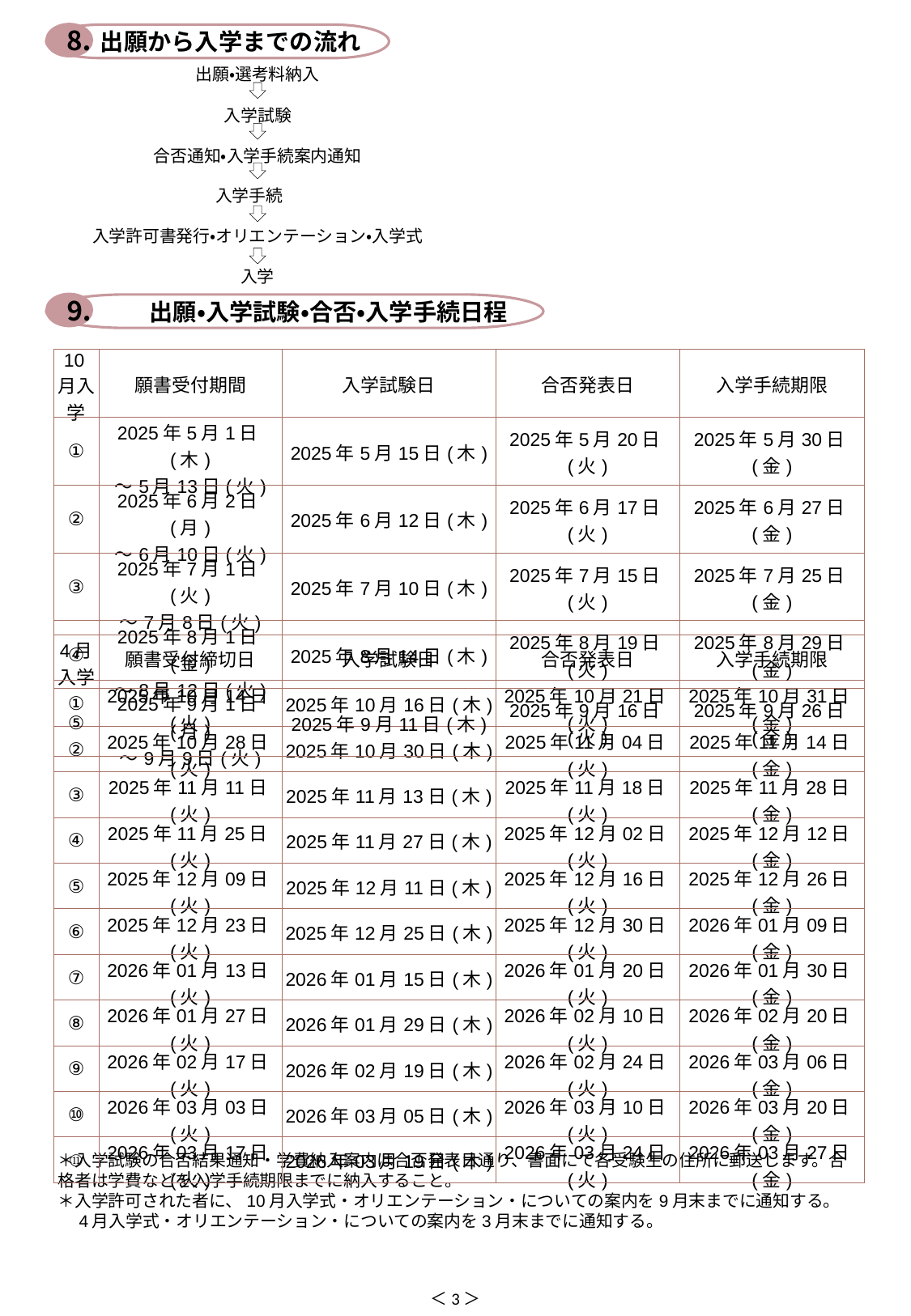

⒏
出願から入学までの流れ
出願・選考料納入

入学試験

合否通知・入学手続案内通知

入学手続

入学許可書発行・オリエンテーション・入学式

入学

⒐
出願・入学試験・合否・入学手続日程
| 10月入学 | 願書受付期間 | 入学試験日 | 合否発表日 | 入学手続期限 |
| --- | --- | --- | --- | --- |
| ① | 2025年5月1日(木) ～5月13日(火) | 2025年5月15日(木) | 2025年5月20日(火) | 2025年5月30日(金) |
| ② | 2025年6月2日(月) ～6月10日(火) | 2025年6月12日(木) | 2025年6月17日(火) | 2025年6月27日(金) |
| ③ | 2025年7月1日(火) ～7月8日(火) | 2025年7月10日(木) | 2025年7月15日(火) | 2025年7月25日(金) |
| ④ | 2025年8月1日(金) ～8月12日(火) | 2025年8月14日(木) | 2025年8月19日(火) | 2025年8月29日(金) |
| ⑤ | 2025年9月1日(月) ～9月9日(火) | 2025年9月11日(木) | 2025年9月16日(火) | 2025年9月26日(金) |
| 4月入学 | 願書受付締切日 | 入学試験日 | 合否発表日 | 入学手続期限 |
| --- | --- | --- | --- | --- |
| ① | 2025年10月14日(火) | 2025年10月16日(木) | 2025年10月21日(火) | 2025年10月31日(金) |
| ② | 2025年10月28日(火) | 2025年10月30日(木) | 2025年11月04日(火) | 2025年11月14日(金) |
| ③ | 2025年11月11日(火) | 2025年11月13日(木) | 2025年11月18日(火) | 2025年11月28日(金) |
| ④ | 2025年11月25日(火) | 2025年11月27日(木) | 2025年12月02日(火) | 2025年12月12日(金) |
| ⑤ | 2025年12月09日(火) | 2025年12月11日(木) | 2025年12月16日(火) | 2025年12月26日(金) |
| ⑥ | 2025年12月23日(火) | 2025年12月25日(木) | 2025年12月30日(火) | 2026年01月09日(金) |
| ⑦ | 2026年01月13日(火) | 2026年01月15日(木) | 2026年01月20日(火) | 2026年01月30日(金) |
| ⑧ | 2026年01月27日(火) | 2026年01月29日(木) | 2026年02月10日(火) | 2026年02月20日(金) |
| ⑨ | 2026年02月17日(火) | 2026年02月19日(木) | 2026年02月24日(火) | 2026年03月06日(金) |
| ⑩ | 2026年03月03日(火) | 2026年03月05日(木) | 2026年03月10日(火) | 2026年03月20日(金) |
| ⑪ | 2026年03月17日(火) | 2026年03月19日(木) | 2026年03月24日(火) | 2026年03月27日(金) |
＊入学試験の合否結果通知・学費納入案内は合否発表日通り、書面にて各受験生の住所に郵送します。合格者は学費などを入学手続期限までに納入すること。
＊入学許可された者に、10月入学式・オリエンテーション・についての案内を9月末までに通知する。
　4月入学式・オリエンテーション・についての案内を3月末までに通知する。
＜3＞